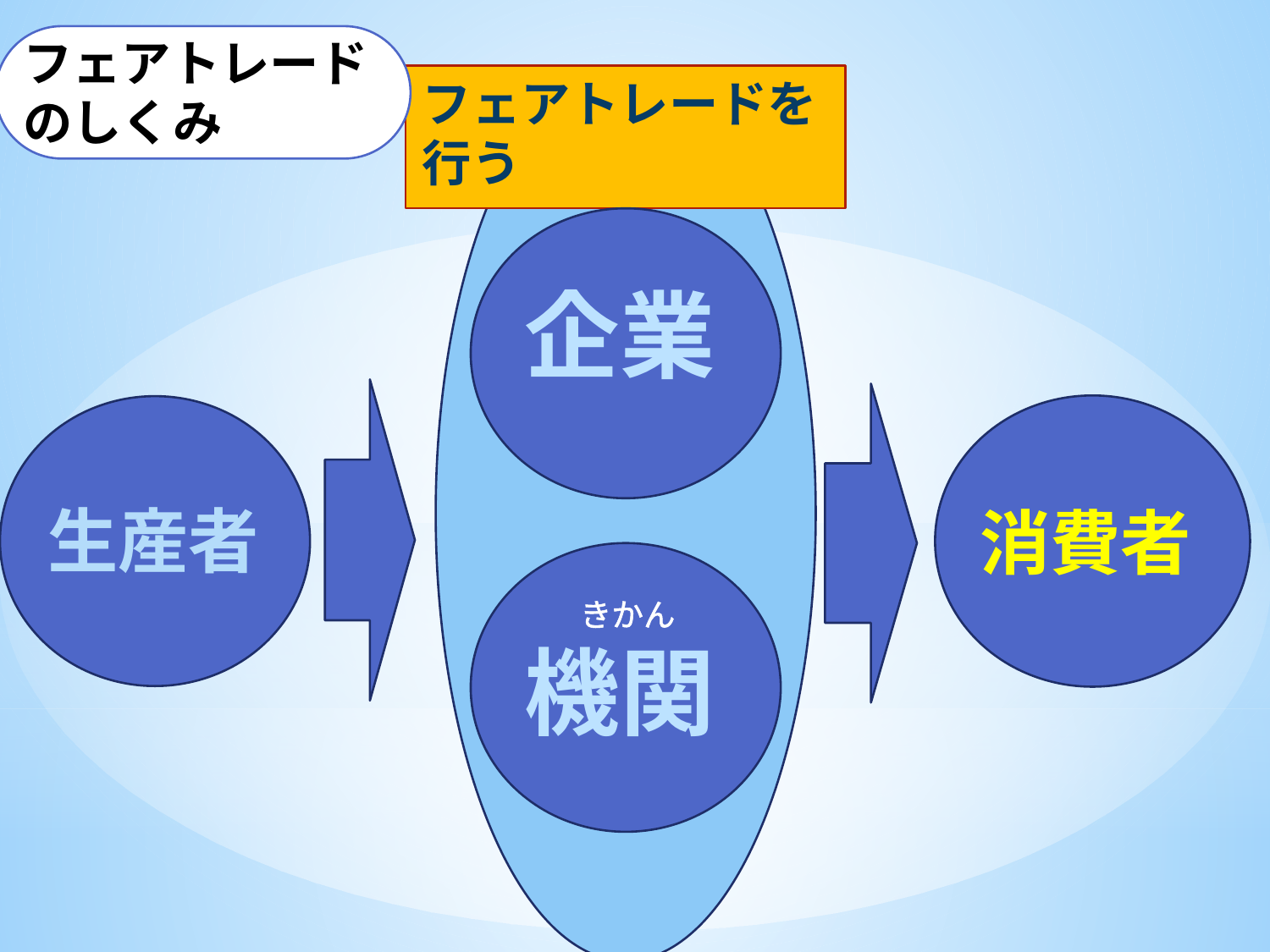

フェアトレードのしくみ

フェアトレードを行う

企業

生産者
消費者

　　　きかん
機関